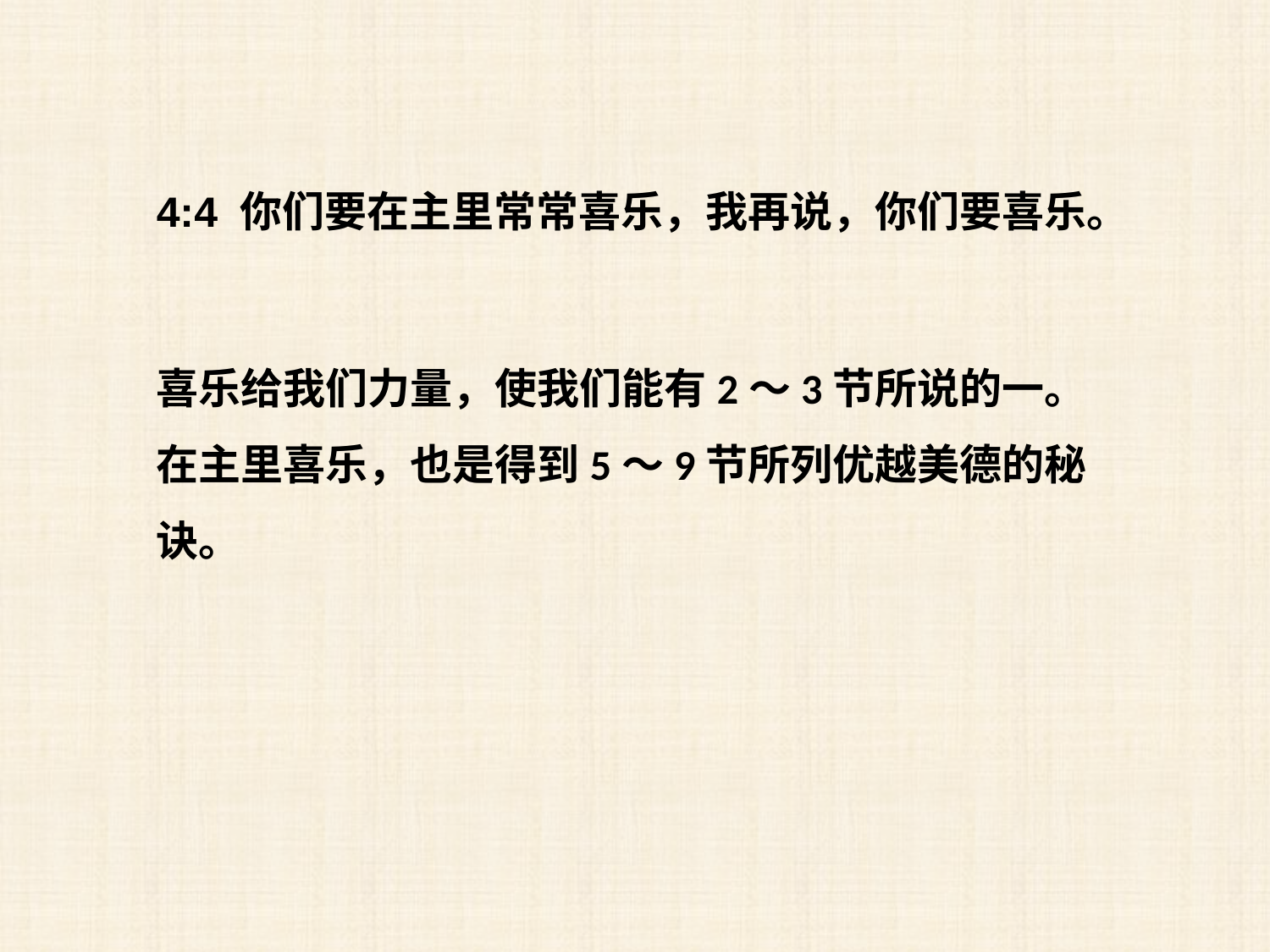

4:4 你们要在主里常常喜乐，我再说，你们要喜乐。
喜乐给我们力量，使我们能有2～3节所说的一。在主里喜乐，也是得到5～9节所列优越美德的秘诀。